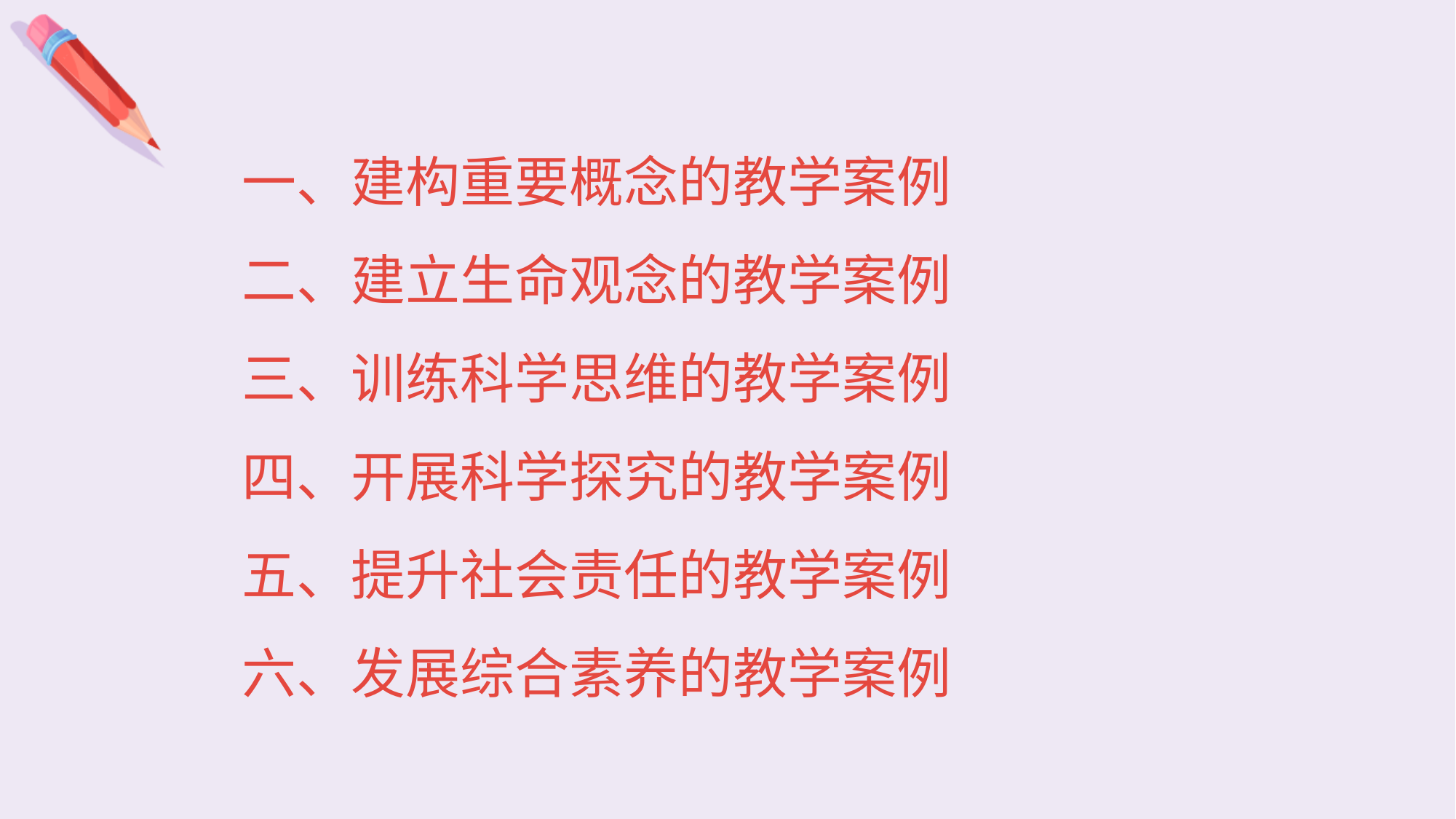

# 一、建构重要概念的教学案例 二、建立生命观念的教学案例 三、训练科学思维的教学案例 四、开展科学探究的教学案例 五、提升社会责任的教学案例 六、发展综合素养的教学案例